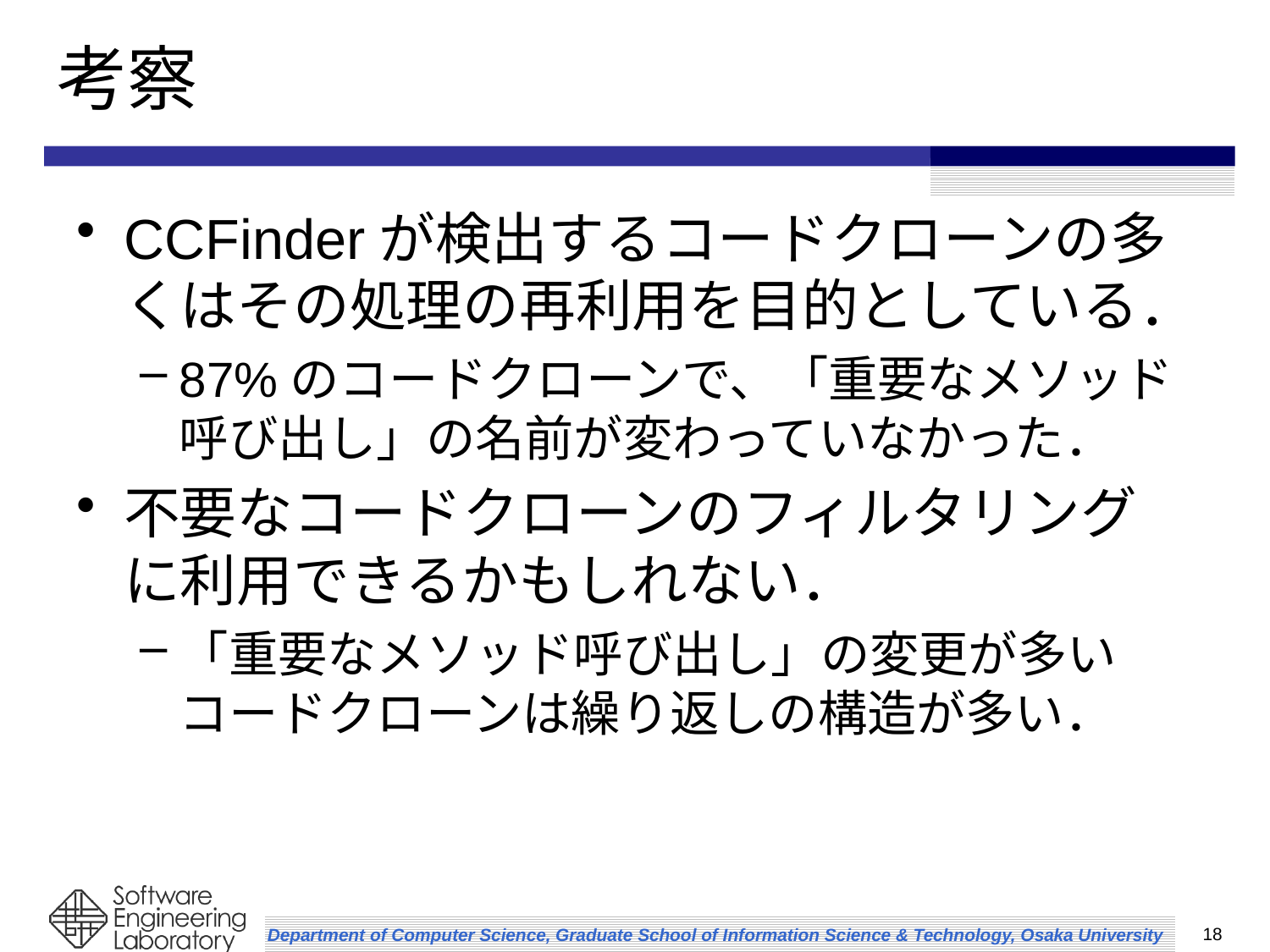

# 考察
CCFinderが検出するコードクローンの多くはその処理の再利用を目的としている．
87%のコードクローンで、「重要なメソッド呼び出し」の名前が変わっていなかった．
不要なコードクローンのフィルタリングに利用できるかもしれない．
「重要なメソッド呼び出し」の変更が多いコードクローンは繰り返しの構造が多い．
18